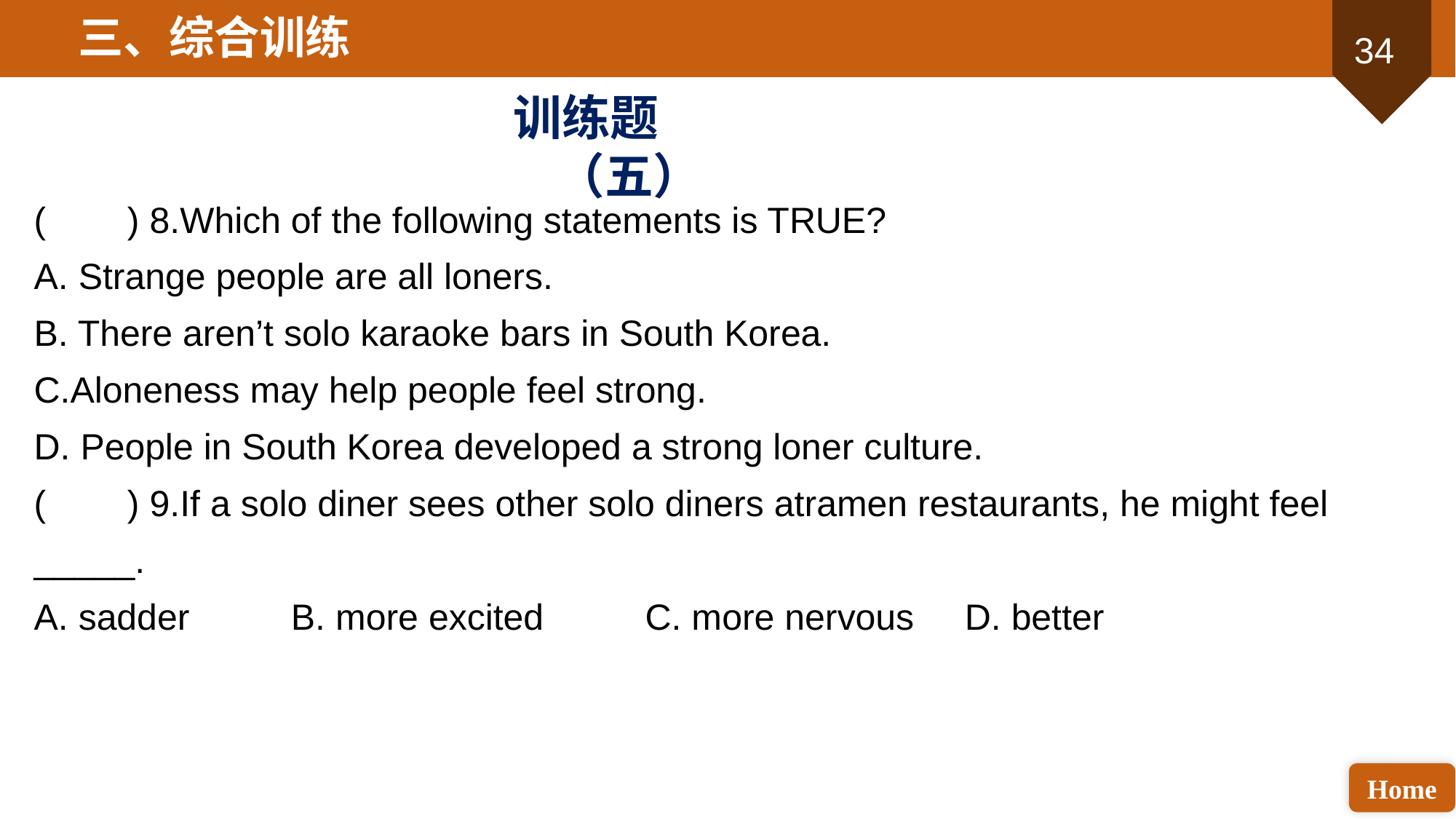

三、综合训练
训练题（五）
(        ) 8.Which of the following statements is TRUE?
A. Strange people are all loners.
B. There aren’t solo karaoke bars in South Korea.
C.Aloneness may help people feel strong.
D. People in South Korea developed a strong loner culture.
(        ) 9.If a solo diner sees other solo diners atramen restaurants, he might feel _____.
A. sadder          B. more excited          C. more nervous     D. better